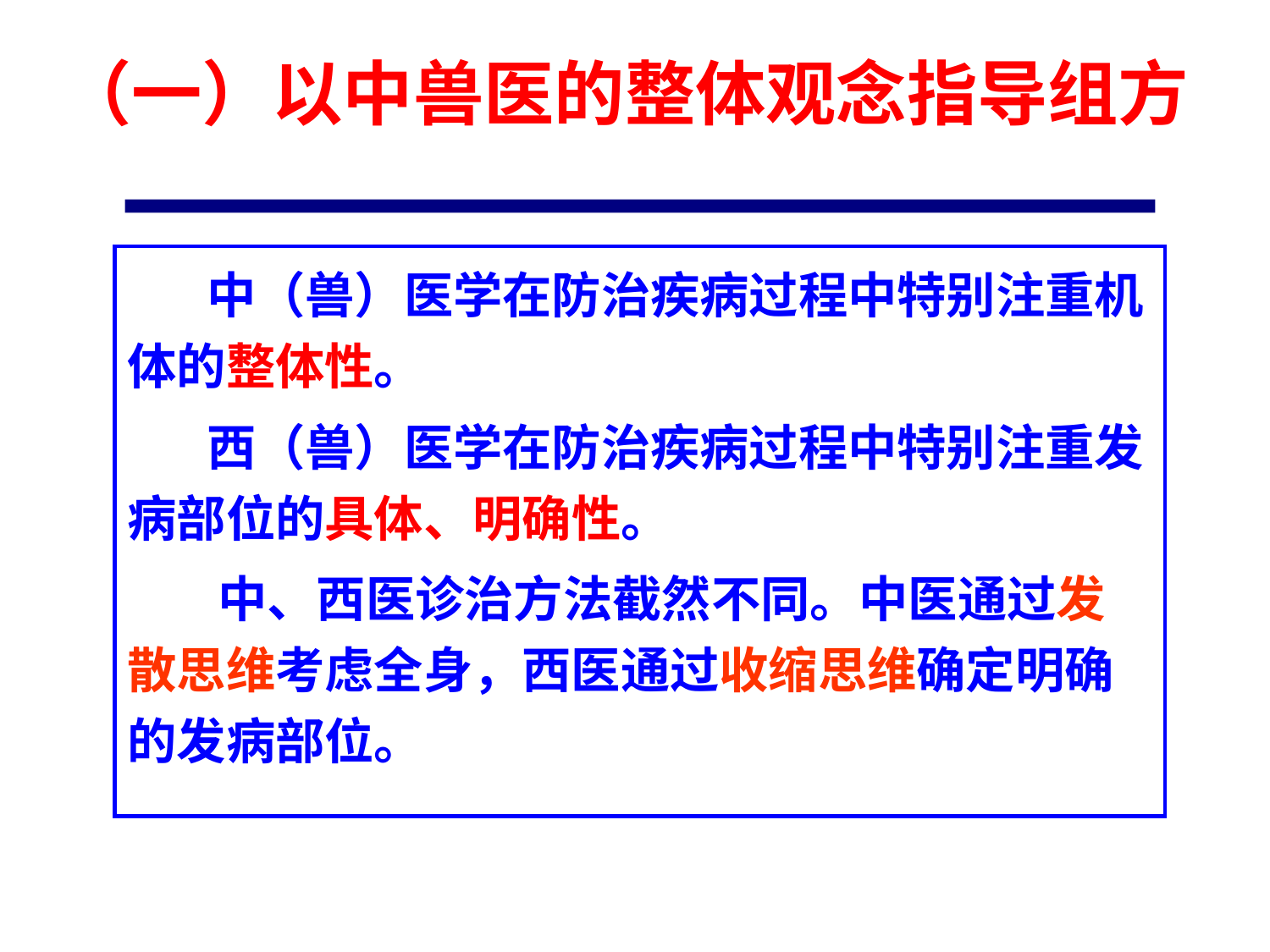

# （一）以中兽医的整体观念指导组方

      中（兽）医学在防治疾病过程中特别注重机体的整体性。
      西（兽）医学在防治疾病过程中特别注重发病部位的具体、明确性。
       中、西医诊治方法截然不同。中医通过发散思维考虑全身，西医通过收缩思维确定明确的发病部位。